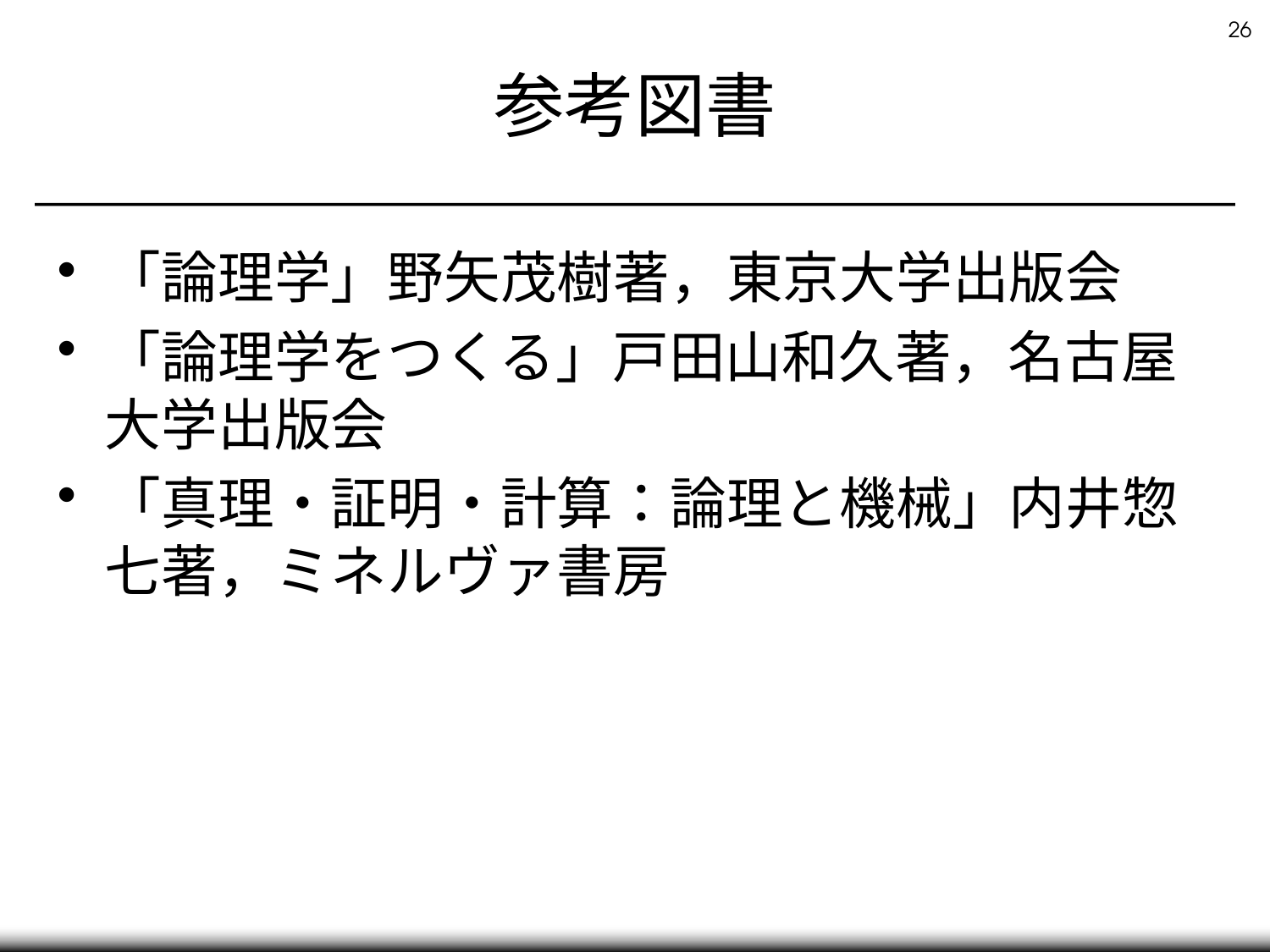

# 参考図書
「論理学」野矢茂樹著，東京大学出版会
「論理学をつくる」戸田山和久著，名古屋大学出版会
「真理・証明・計算：論理と機械」内井惣七著，ミネルヴァ書房